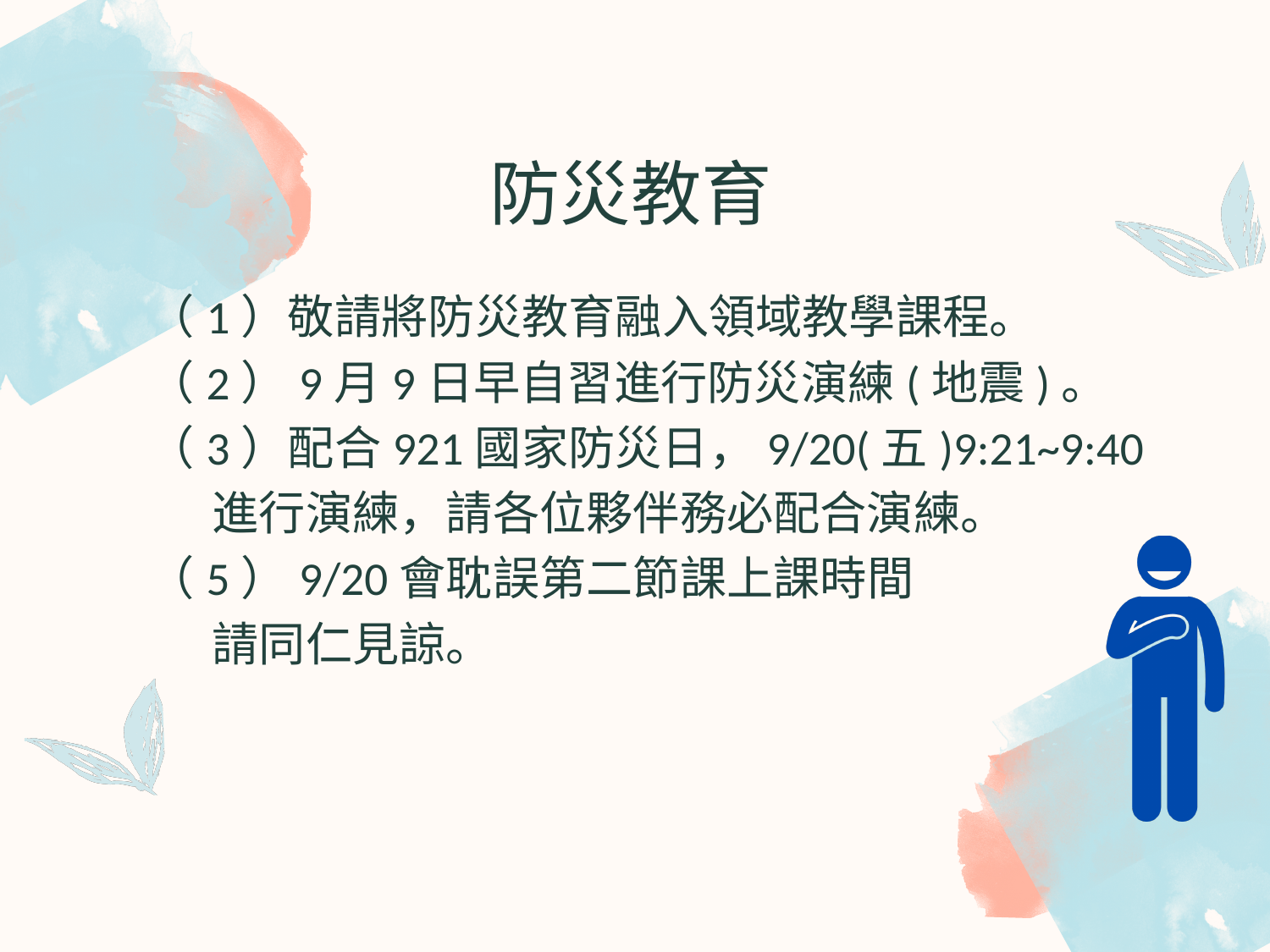

防災教育
（1）敬請將防災教育融入領域教學課程。
（2）9月9日早自習進行防災演練(地震)。
（3）配合921國家防災日，9/20(五)9:21~9:40
     進行演練，請各位夥伴務必配合演練。
（5）9/20會耽誤第二節課上課時間
     請同仁見諒。